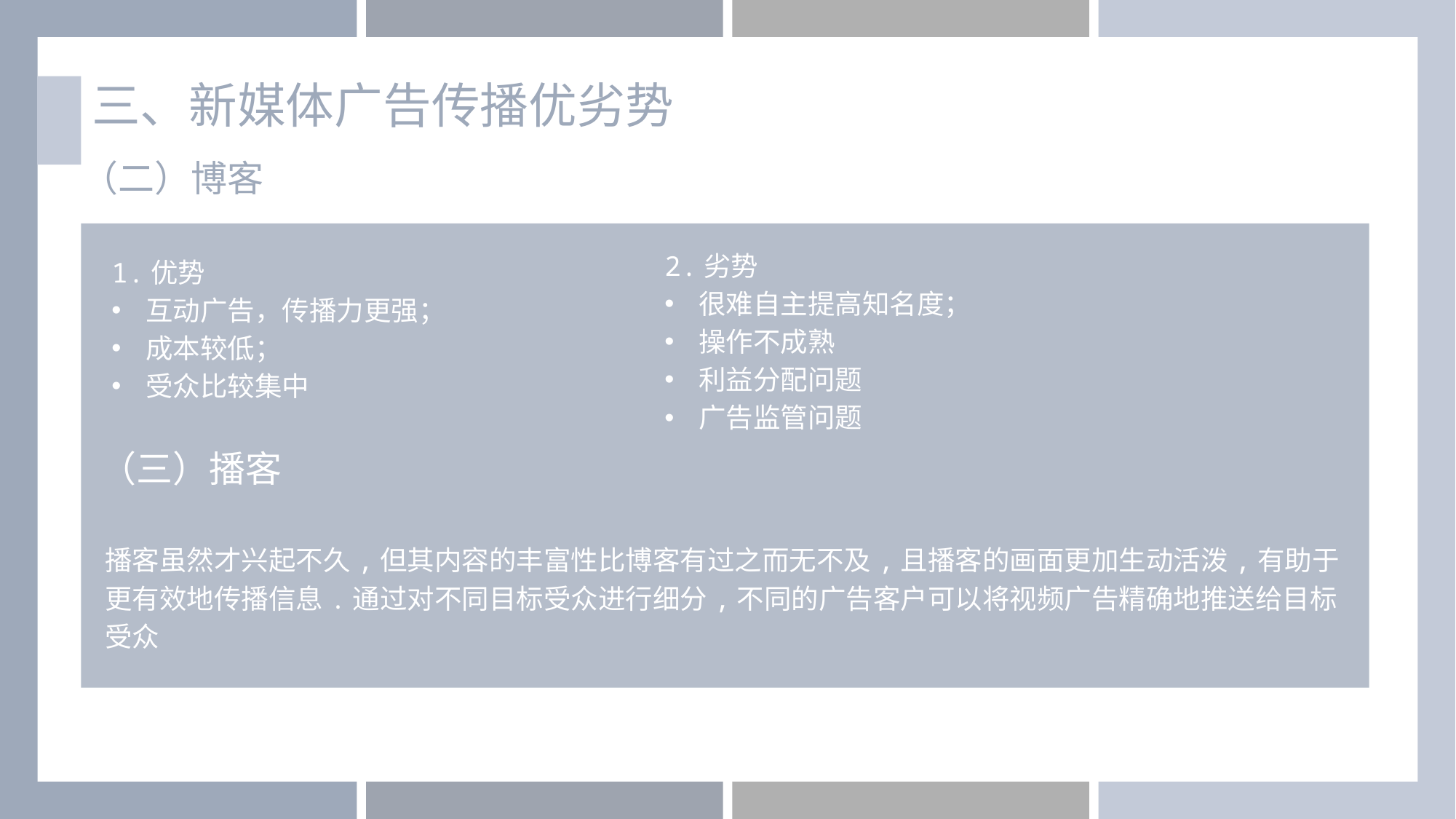

三、新媒体广告传播优劣势

（二）博客

1.优势
互动广告，传播力更强；
成本较低；
受众比较集中

2.劣势
很难自主提高知名度；
操作不成熟
利益分配问题
广告监管问题
（三）播客
播客虽然才兴起不久,但其内容的丰富性比博客有过之而无不及,且播客的画面更加生动活泼,有助于更有效地传播信息.通过对不同目标受众进行细分,不同的广告客户可以将视频广告精确地推送给目标受众